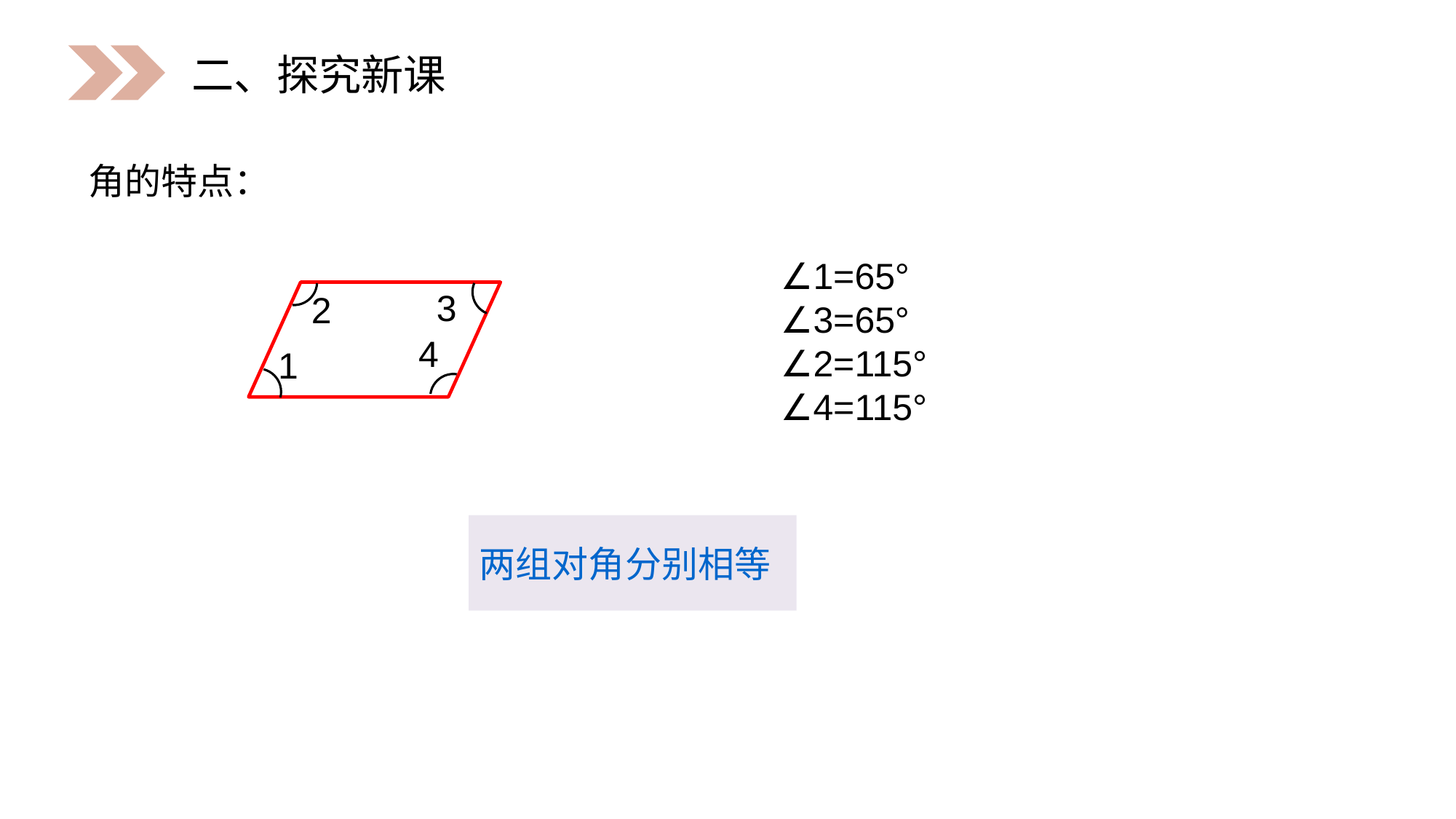

二、探究新课
角的特点：
∠1=65°
∠3=65°
∠2=115°
∠4=115°

3
2

4
1

两组对角分别相等